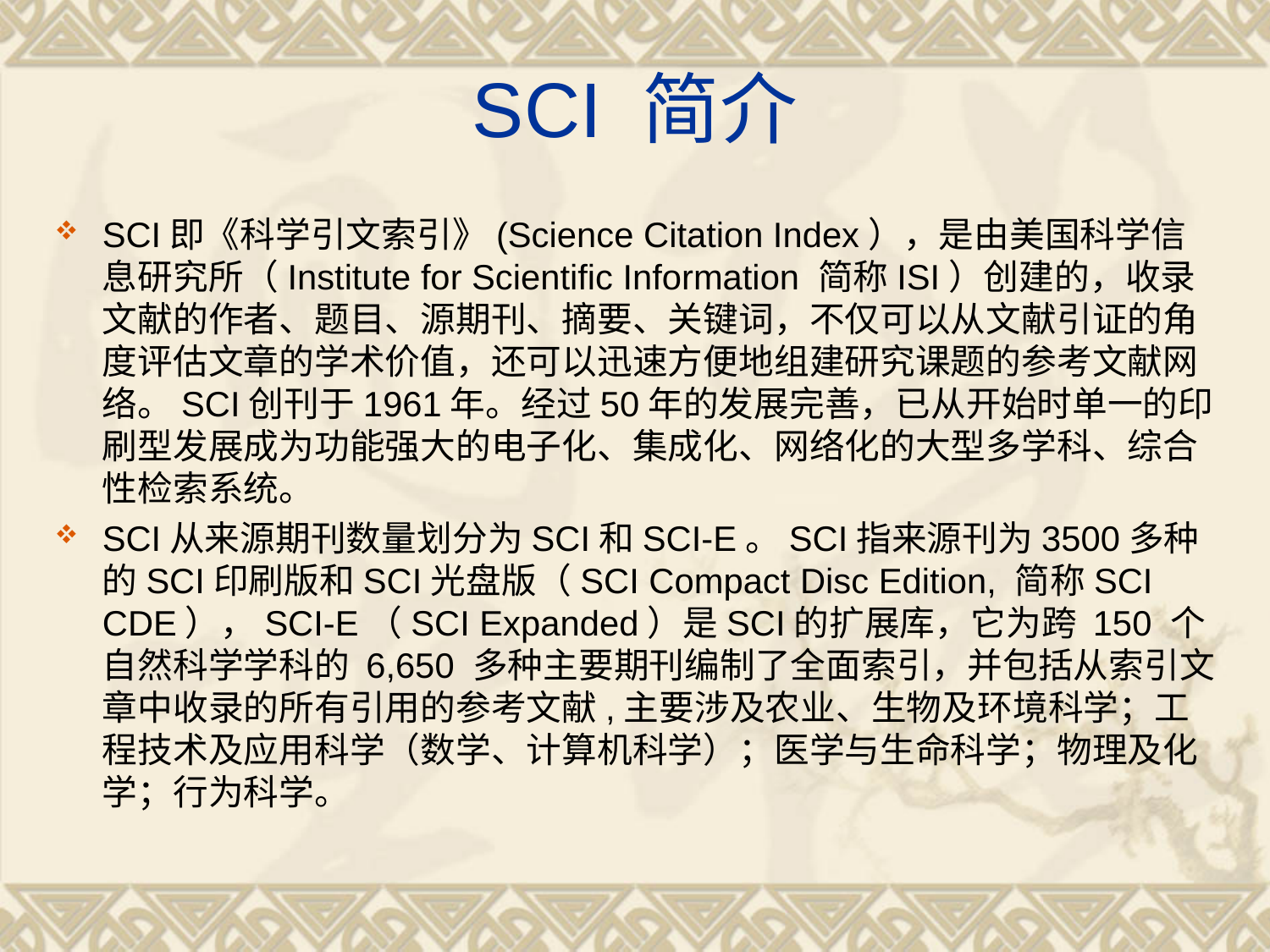

# SCI 简介
SCI即《科学引文索引》(Science Citation Index），是由美国科学信息研究所（Institute for Scientific Information 简称ISI）创建的，收录文献的作者、题目、源期刊、摘要、关键词，不仅可以从文献引证的角度评估文章的学术价值，还可以迅速方便地组建研究课题的参考文献网络。SCI创刊于1961年。经过50年的发展完善，已从开始时单一的印刷型发展成为功能强大的电子化、集成化、网络化的大型多学科、综合性检索系统。
SCI从来源期刊数量划分为SCI和SCI-E。SCI指来源刊为3500多种的SCI印刷版和SCI光盘版（SCI Compact Disc Edition, 简称SCI CDE），SCI-E（SCI Expanded）是SCI的扩展库，它为跨 150 个自然科学学科的 6,650 多种主要期刊编制了全面索引，并包括从索引文章中收录的所有引用的参考文献,主要涉及农业、生物及环境科学；工程技术及应用科学（数学、计算机科学）；医学与生命科学；物理及化学；行为科学。